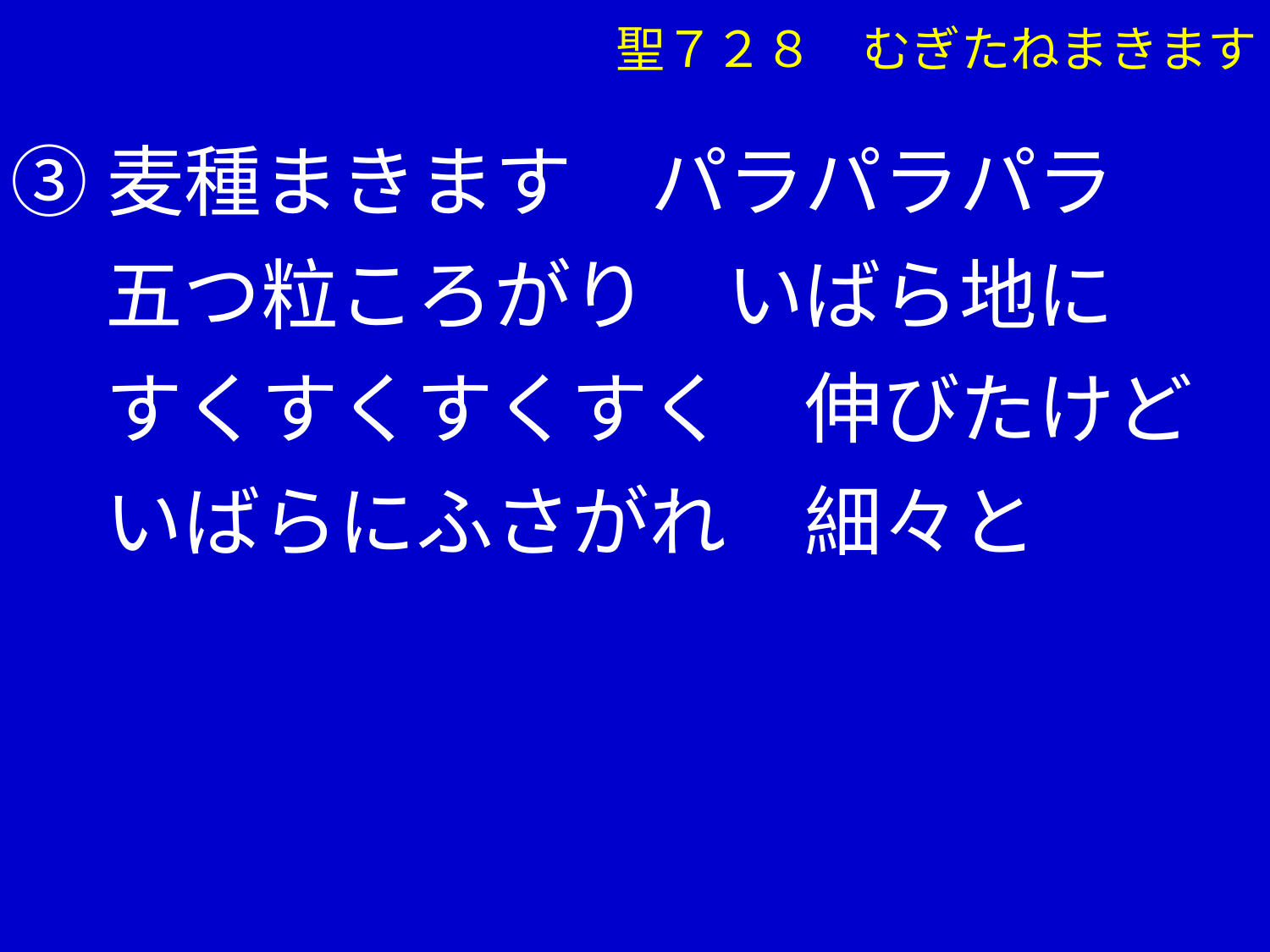

聖７２８　むぎたねまきます
③麦種まきます　パラパラパラ
　 五つ粒ころがり　いばら地に
　 すくすくすくすく　伸びたけど
　 いばらにふさがれ　細々と